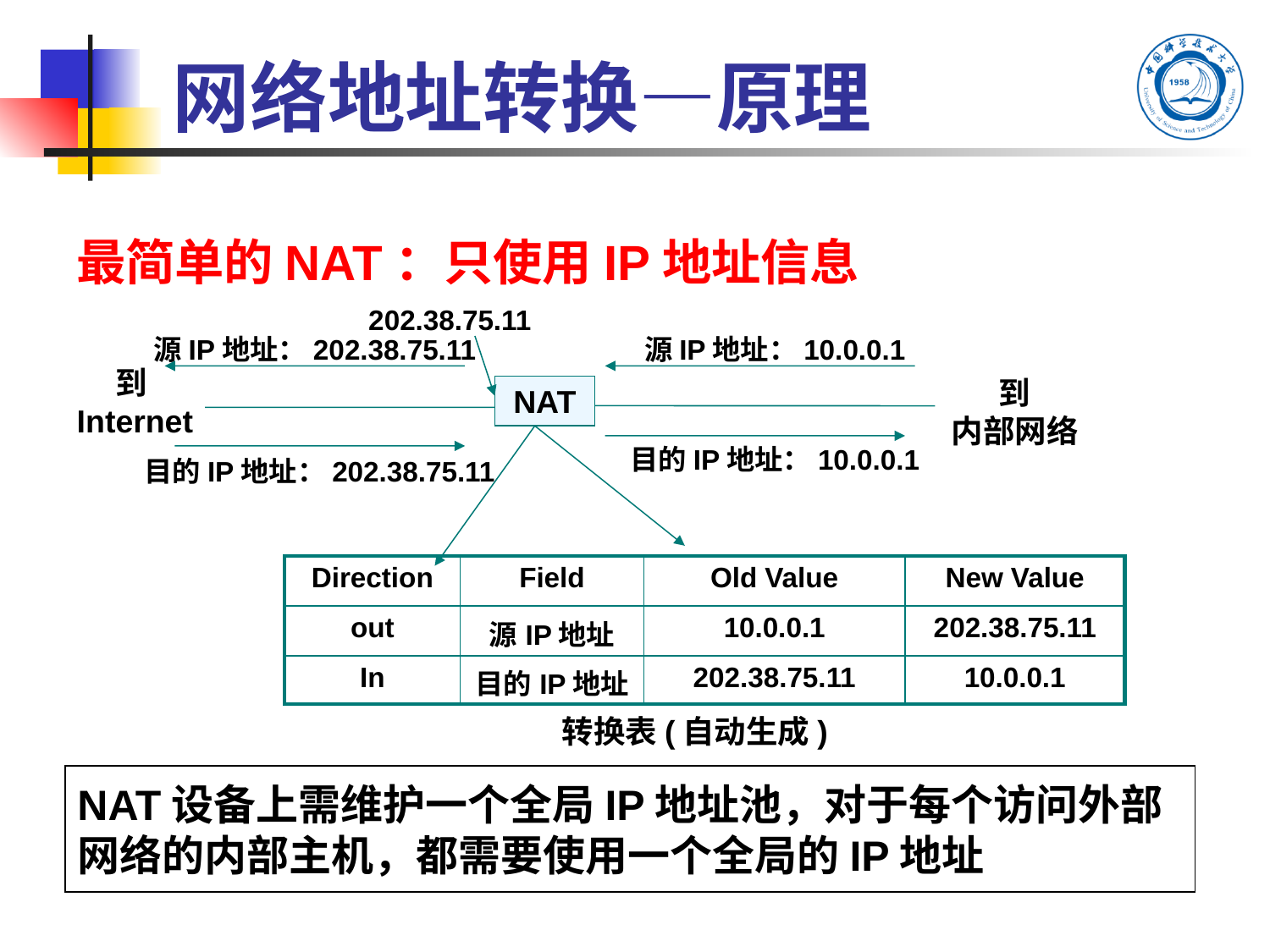

# 网络地址转换—原理
最简单的NAT：只使用IP地址信息
202.38.75.11

到Internet
到
内部网络

NAT
源IP地址：202.38.75.11

源IP地址：10.0.0.1

目的IP地址：10.0.0.1

目的IP地址：202.38.75.11
| Direction | Field | Old Value | New Value |
| --- | --- | --- | --- |
| out | 源IP地址 | 10.0.0.1 | 202.38.75.11 |
| In | 目的IP地址 | 202.38.75.11 | 10.0.0.1 |
转换表(自动生成)
NAT设备上需维护一个全局IP地址池，对于每个访问外部网络的内部主机，都需要使用一个全局的IP地址